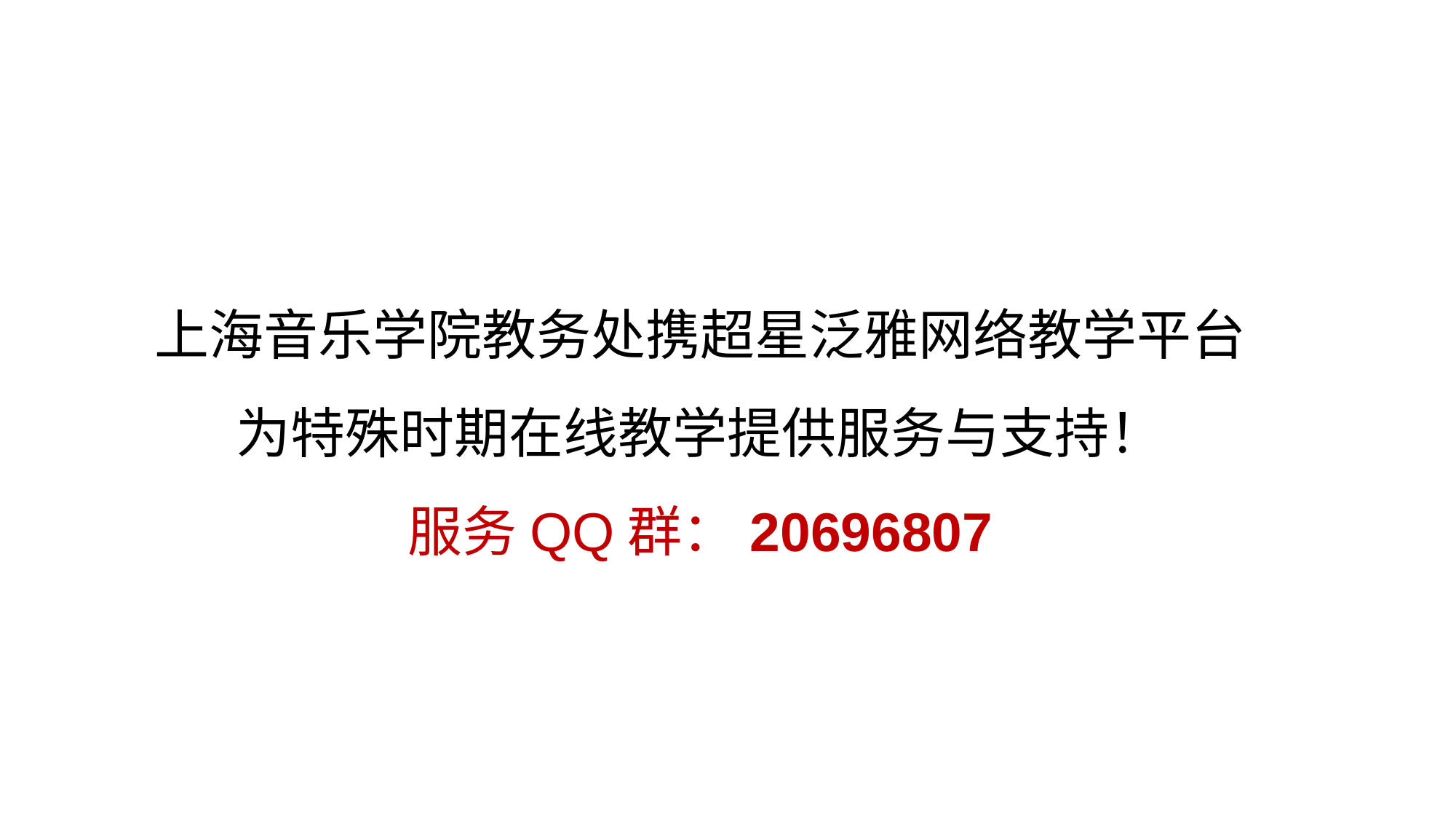

上海音乐学院教务处携超星泛雅网络教学平台
为特殊时期在线教学提供服务与支持！
服务QQ群：20696807